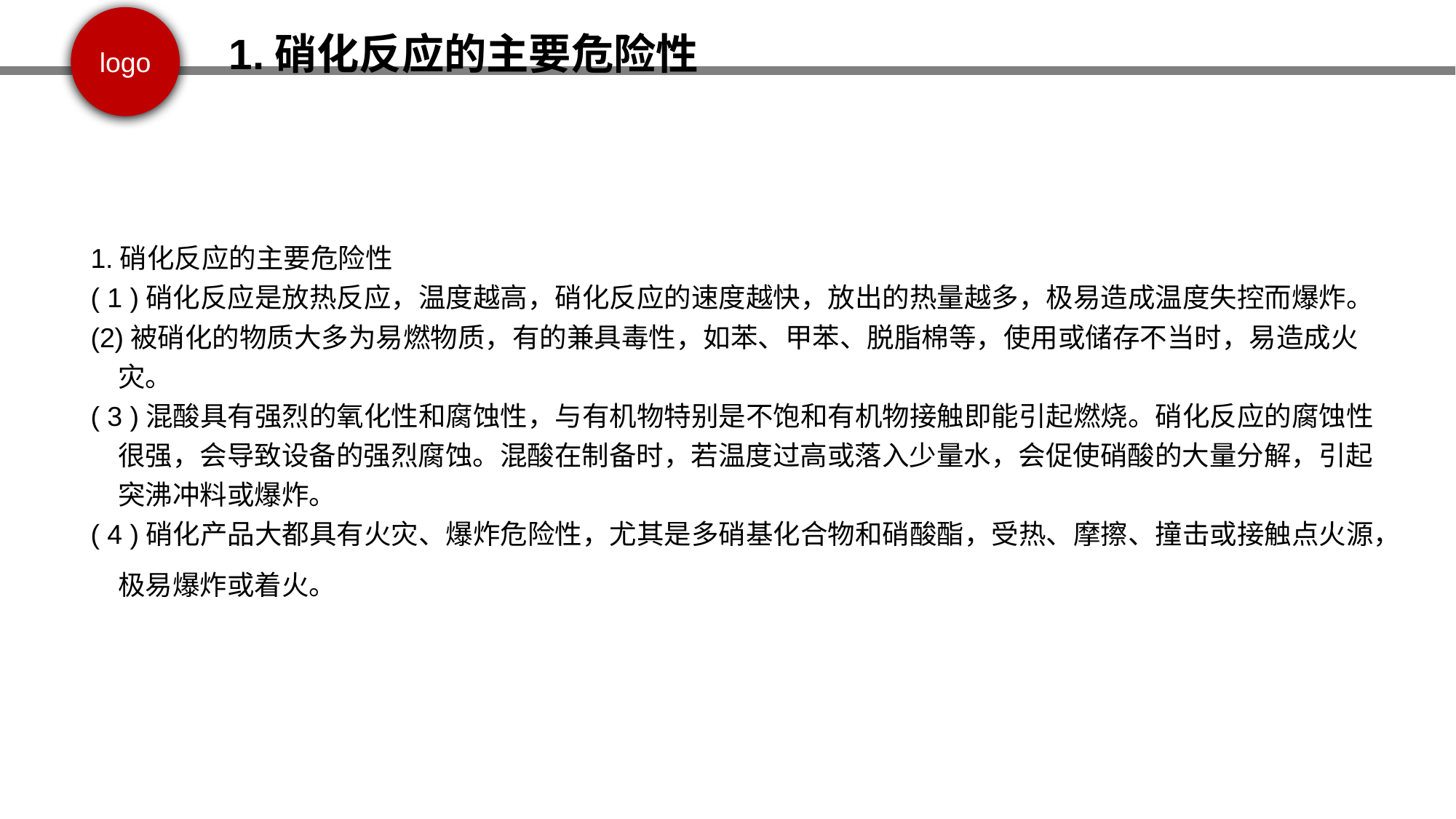

1.硝化反应的主要危险性
1.硝化反应的主要危险性
( 1 )硝化反应是放热反应，温度越高，硝化反应的速度越快，放出的热量越多，极易造成温度失控而爆炸。
(2)被硝化的物质大多为易燃物质，有的兼具毒性，如苯、甲苯、脱脂棉等，使用或储存不当时，易造成火灾。
( 3 )混酸具有强烈的氧化性和腐蚀性，与有机物特别是不饱和有机物接触即能引起燃烧。硝化反应的腐蚀性很强，会导致设备的强烈腐蚀。混酸在制备时，若温度过高或落入少量水，会促使硝酸的大量分解，引起突沸冲料或爆炸。
( 4 )硝化产品大都具有火灾、爆炸危险性，尤其是多硝基化合物和硝酸酯，受热、摩擦、撞击或接触点火源，极易爆炸或着火。